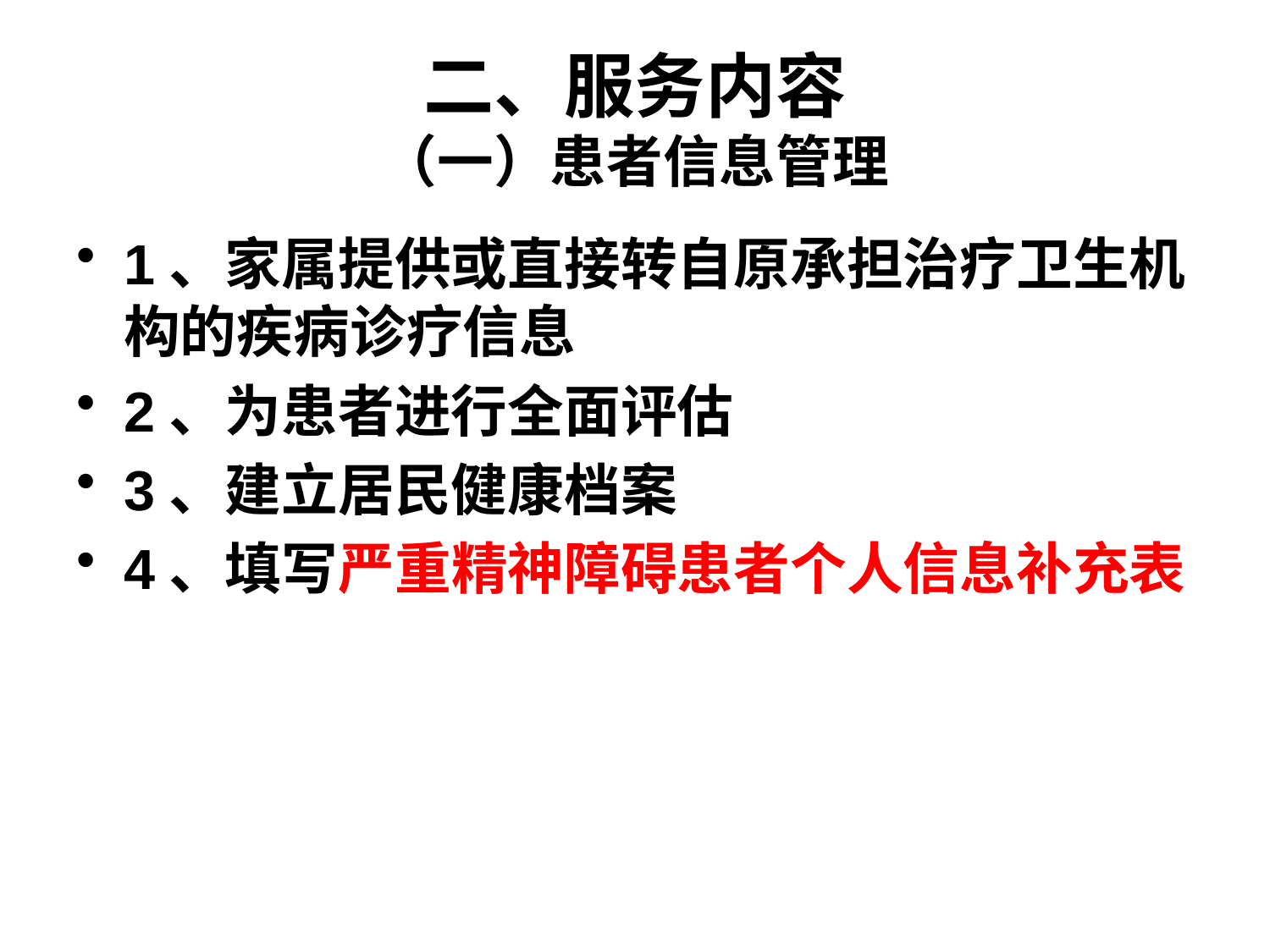

# 二、服务内容 （一）患者信息管理
1、家属提供或直接转自原承担治疗卫生机构的疾病诊疗信息
2、为患者进行全面评估
3、建立居民健康档案
4、填写严重精神障碍患者个人信息补充表